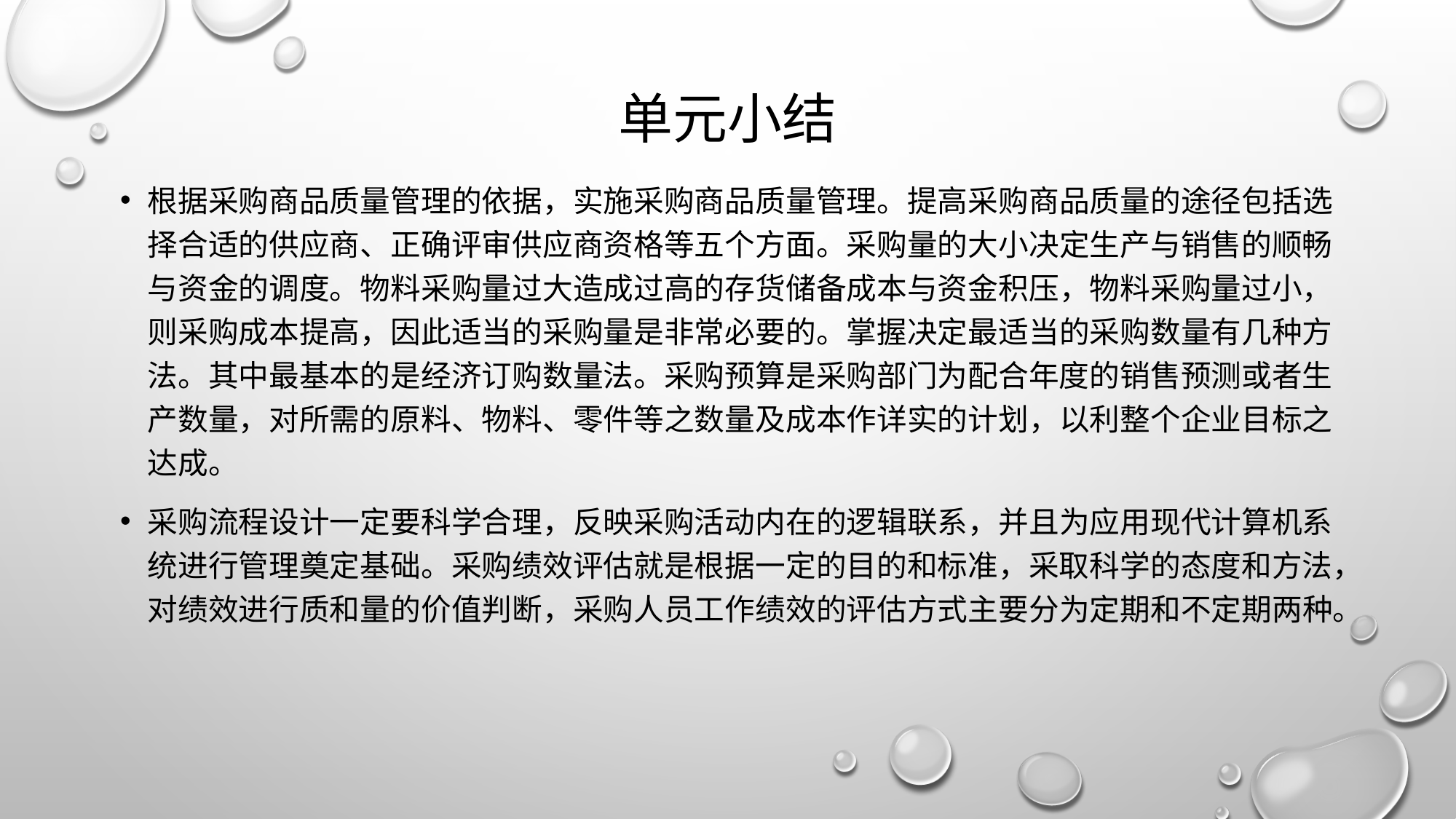

# 单元小结
根据采购商品质量管理的依据，实施采购商品质量管理。提高采购商品质量的途径包括选择合适的供应商、正确评审供应商资格等五个方面。采购量的大小决定生产与销售的顺畅与资金的调度。物料采购量过大造成过高的存货储备成本与资金积压，物料采购量过小，则采购成本提高，因此适当的采购量是非常必要的。掌握决定最适当的采购数量有几种方法。其中最基本的是经济订购数量法。采购预算是采购部门为配合年度的销售预测或者生产数量，对所需的原料、物料、零件等之数量及成本作详实的计划，以利整个企业目标之达成。
采购流程设计一定要科学合理，反映采购活动内在的逻辑联系，并且为应用现代计算机系统进行管理奠定基础。采购绩效评估就是根据一定的目的和标准，采取科学的态度和方法，对绩效进行质和量的价值判断，采购人员工作绩效的评估方式主要分为定期和不定期两种。